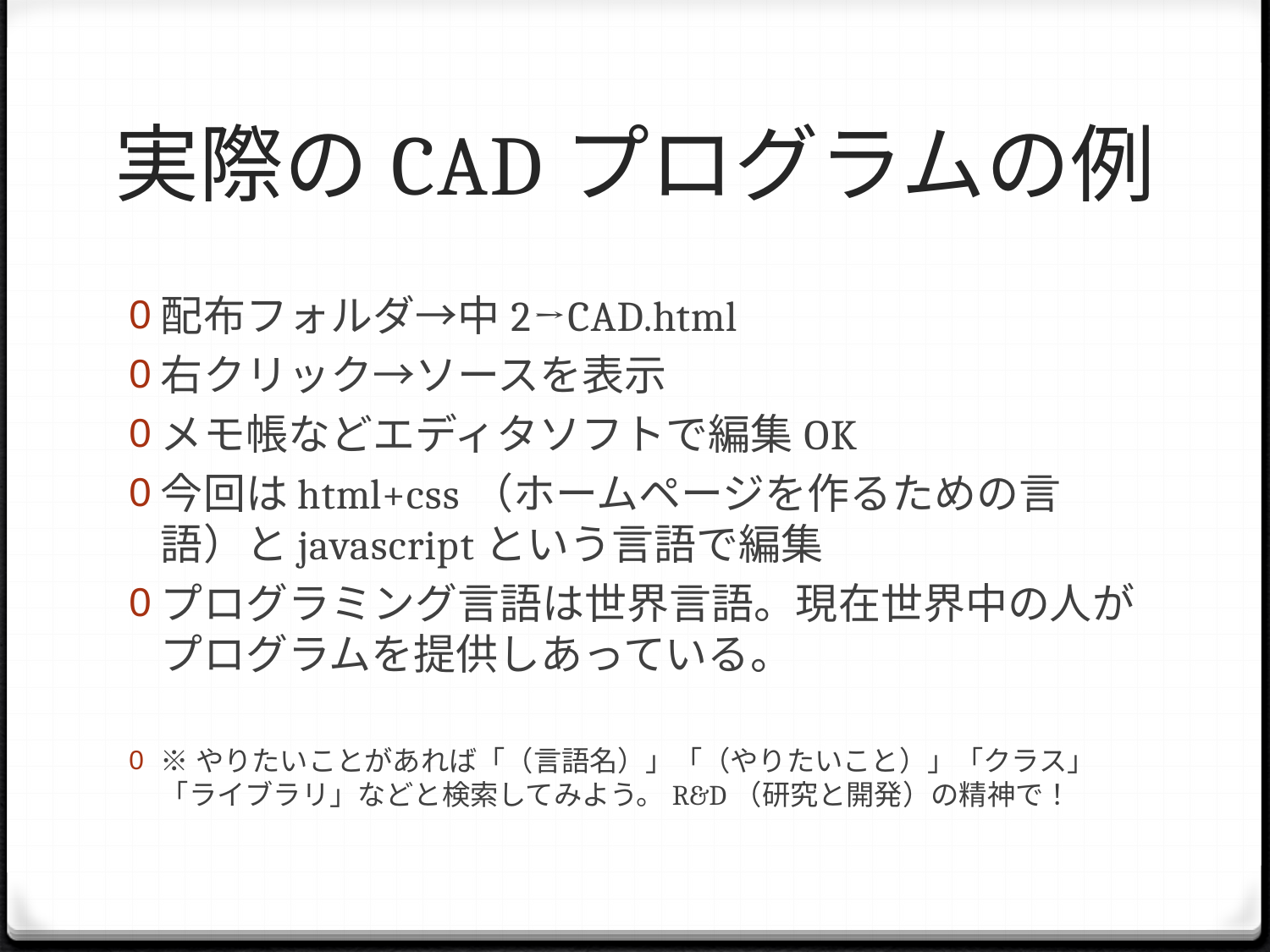

# 実際のCADプログラムの例
配布フォルダ→中2→CAD.html
右クリック→ソースを表示
メモ帳などエディタソフトで編集OK
今回はhtml+css（ホームページを作るための言語）とjavascriptという言語で編集
プログラミング言語は世界言語。現在世界中の人がプログラムを提供しあっている。

※やりたいことがあれば「（言語名）」「（やりたいこと）」「クラス」「ライブラリ」などと検索してみよう。R&D（研究と開発）の精神で！